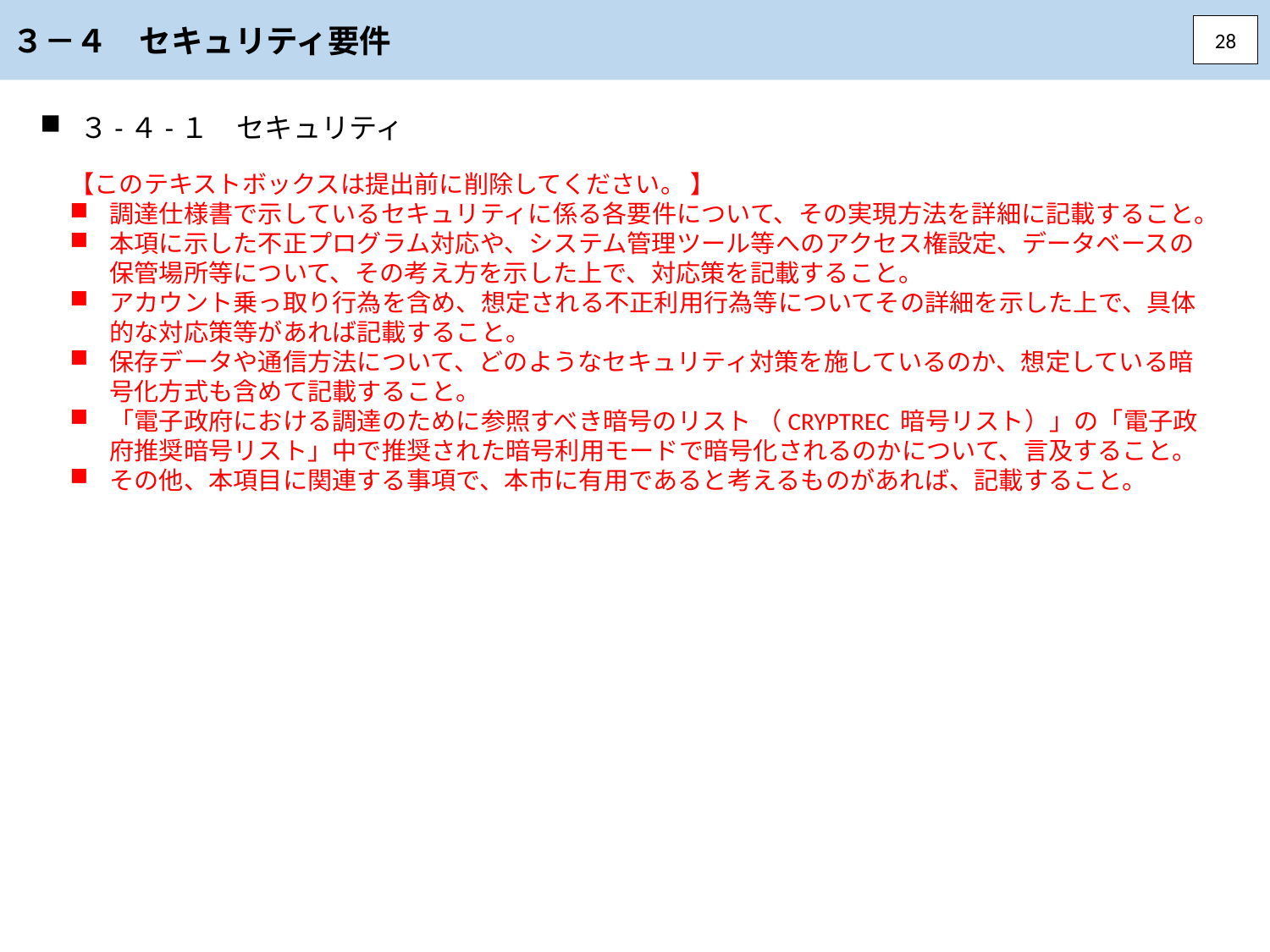

３－４　セキュリティ要件
28
３-４-１　セキュリティ
【このテキストボックスは提出前に削除してください。 】
調達仕様書で示しているセキュリティに係る各要件について、その実現方法を詳細に記載すること。
本項に示した不正プログラム対応や、システム管理ツール等へのアクセス権設定、データベースの保管場所等について、その考え方を示した上で、対応策を記載すること。
アカウント乗っ取り行為を含め、想定される不正利用行為等についてその詳細を示した上で、具体的な対応策等があれば記載すること。
保存データや通信方法について、どのようなセキュリティ対策を施しているのか、想定している暗号化方式も含めて記載すること。
「電子政府における調達のために参照すべき暗号のリスト （CRYPTREC 暗号リスト）」の「電子政府推奨暗号リスト」中で推奨された暗号利用モードで暗号化されるのかについて、言及すること。
その他、本項目に関連する事項で、本市に有用であると考えるものがあれば、記載すること。